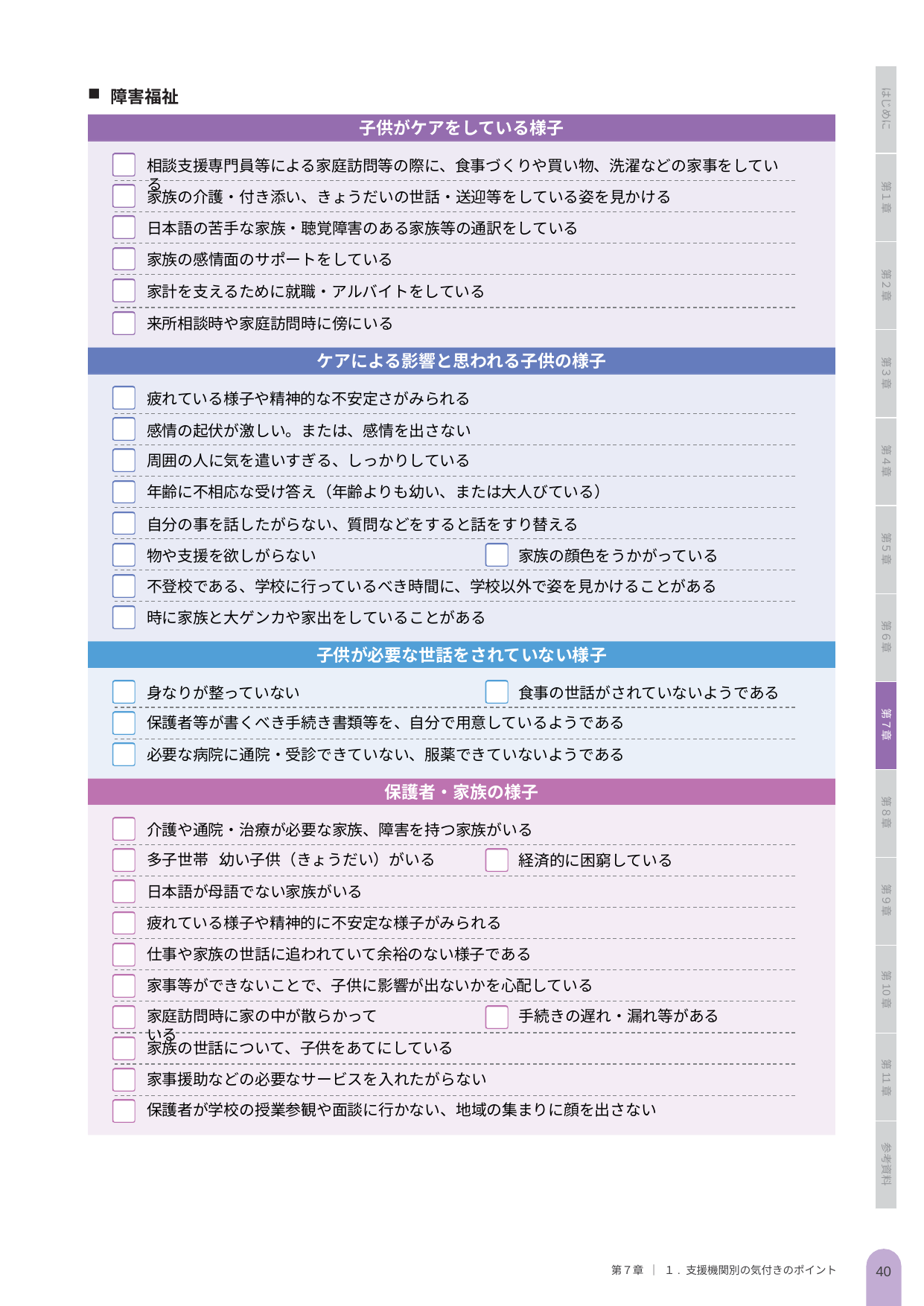

障害福祉
はじめに
子供がケアをしている様子

相談支援専門員等による家庭訪問等の際に、食事づくりや買い物、洗濯などの家事をしている

第１章

家族の介護・付き添い、きょうだいの世話・送迎等をしている姿を見かける

日本語の苦手な家族・聴覚障害のある家族等の通訳をしている

家族の感情面のサポートをしている

第２章

家計を支えるために就職・アルバイトをしている

来所相談時や家庭訪問時に傍にいる

ケアによる影響と思われる子供の様子
第３章

疲れている様子や精神的な不安定さがみられる

感情の起伏が激しい。または、感情を出さない

第４章

周囲の人に気を遣いすぎる、しっかりしている

年齢に不相応な受け答え（年齢よりも幼い、または大人びている）

自分の事を話したがらない、質問などをすると話をすり替える

第５章

物や支援を欲しがらない
家族の顔色をうかがっている

不登校である、学校に行っているべき時間に、学校以外で姿を見かけることがある

時に家族と大ゲンカや家出をしていることがある

第６章
子供が必要な世話をされていない様子

身なりが整っていない
食事の世話がされていないようである

第７章

保護者等が書くべき手続き書類等を、自分で用意しているようである

必要な病院に通院・受診できていない、服薬できていないようである

保護者・家族の様子
第８章

介護や通院・治療が必要な家族、障害を持つ家族がいる

多子世帯   幼い子供（きょうだい）がいる
経済的に困窮している

日本語が母語でない家族がいる

第９章

疲れている様子や精神的に不安定な様子がみられる

仕事や家族の世話に追われていて余裕のない様子である

第10章

家事等ができないことで、子供に影響が出ないかを心配している

家庭訪問時に家の中が散らかっている
手続きの遅れ・漏れ等がある

家族の世話について、子供をあてにしている

第11章

家事援助などの必要なサービスを入れたがらない

保護者が学校の授業参観や面談に行かない、地域の集まりに顔を出さない

参考資料

40
第７章  ｜  １. 支援機関別の気付きのポイント